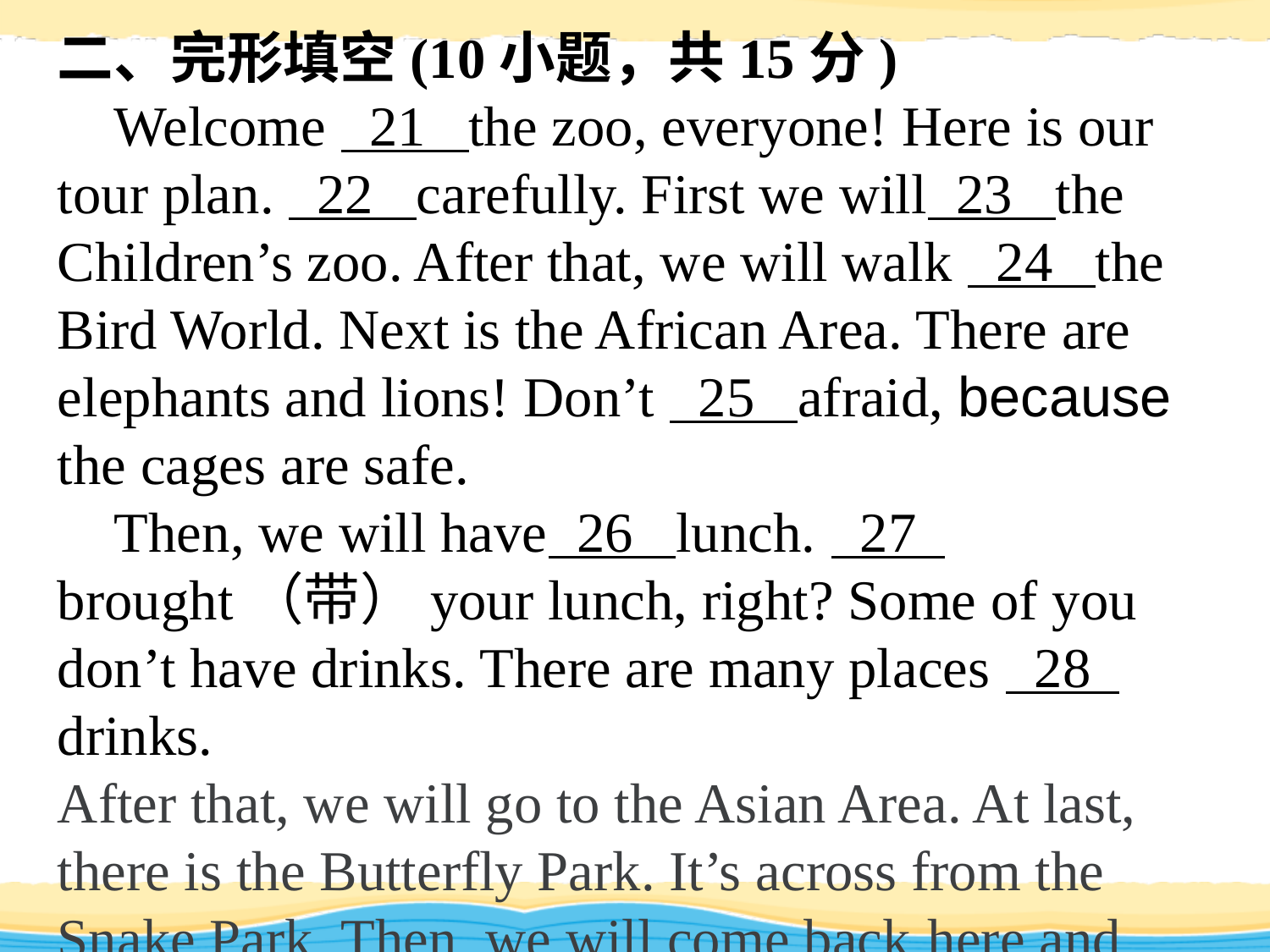

二、完形填空(10小题，共15分)
    Welcome   21   the zoo, everyone! Here is our tour plan.   22   carefully. First we will  23   the Children’s zoo. After that, we will walk   24   the Bird World. Next is the African Area. There are elephants and lions! Don’t   25   afraid, because the cages are safe.
    Then, we will have  26   lunch.   27   brought（带）your lunch, right? Some of you don’t have drinks. There are many places   28   drinks.
After that, we will go to the Asian Area. At last, there is the Butterfly Park. It’s across from the Snake Park. Then, we will come back here and